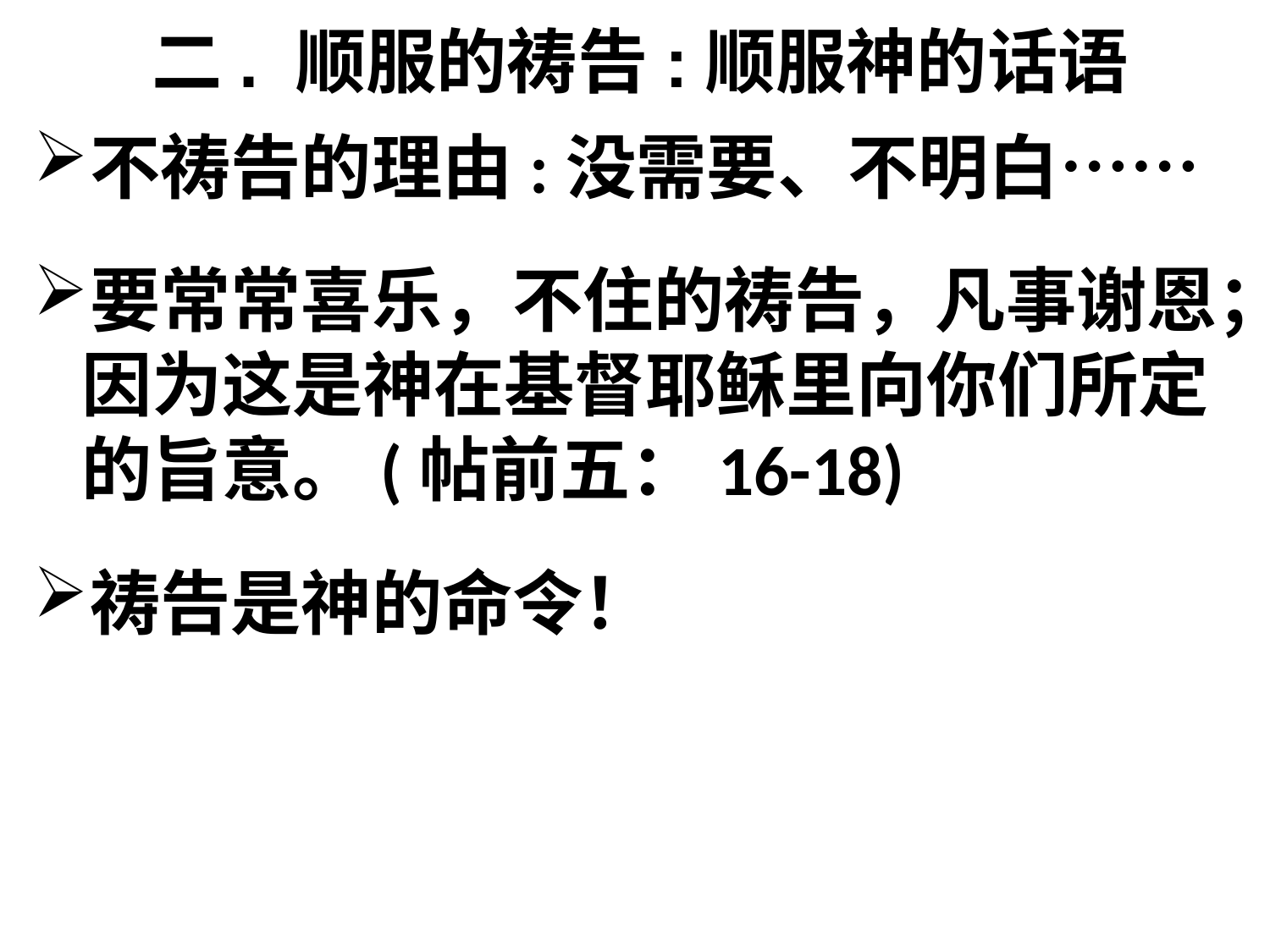

二. 顺服的祷告:顺服神的话语
不祷告的理由:没需要、不明白……

要常常喜乐，不住的祷告，凡事谢恩；因为这是神在基督耶稣里向你们所定的旨意。(帖前五：16-18)

祷告是神的命令！